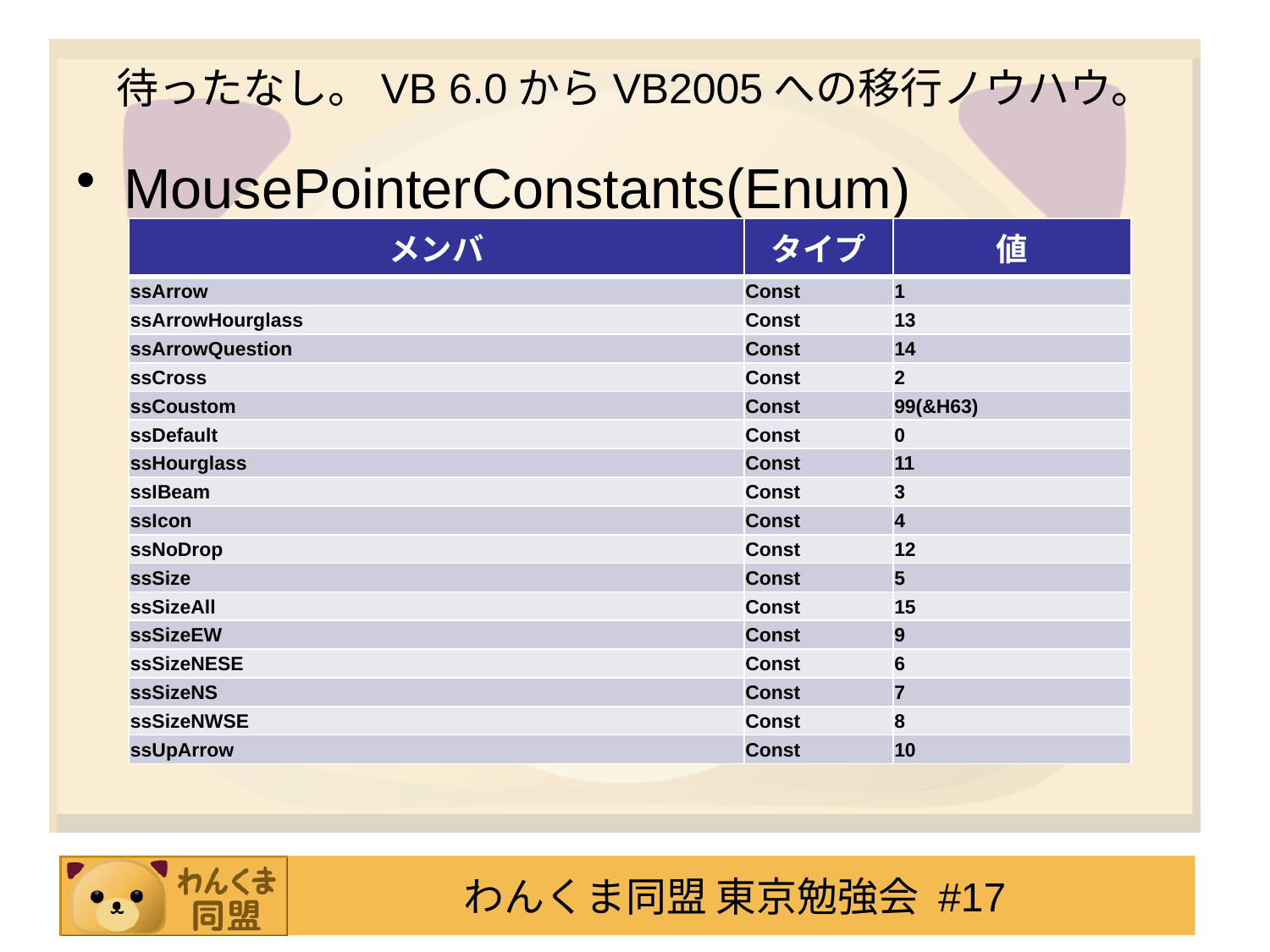

# 待ったなし。VB 6.0からVB2005への移行ノウハウ。
MousePointerConstants(Enum)

| メンバ | タイプ | 値 |
| --- | --- | --- |
| ssArrow | Const | 1 |
| ssArrowHourglass | Const | 13 |
| ssArrowQuestion | Const | 14 |
| ssCross | Const | 2 |
| ssCoustom | Const | 99(&H63) |
| ssDefault | Const | 0 |
| ssHourglass | Const | 11 |
| ssIBeam | Const | 3 |
| ssIcon | Const | 4 |
| ssNoDrop | Const | 12 |
| ssSize | Const | 5 |
| ssSizeAll | Const | 15 |
| ssSizeEW | Const | 9 |
| ssSizeNESE | Const | 6 |
| ssSizeNS | Const | 7 |
| ssSizeNWSE | Const | 8 |
| ssUpArrow | Const | 10 |